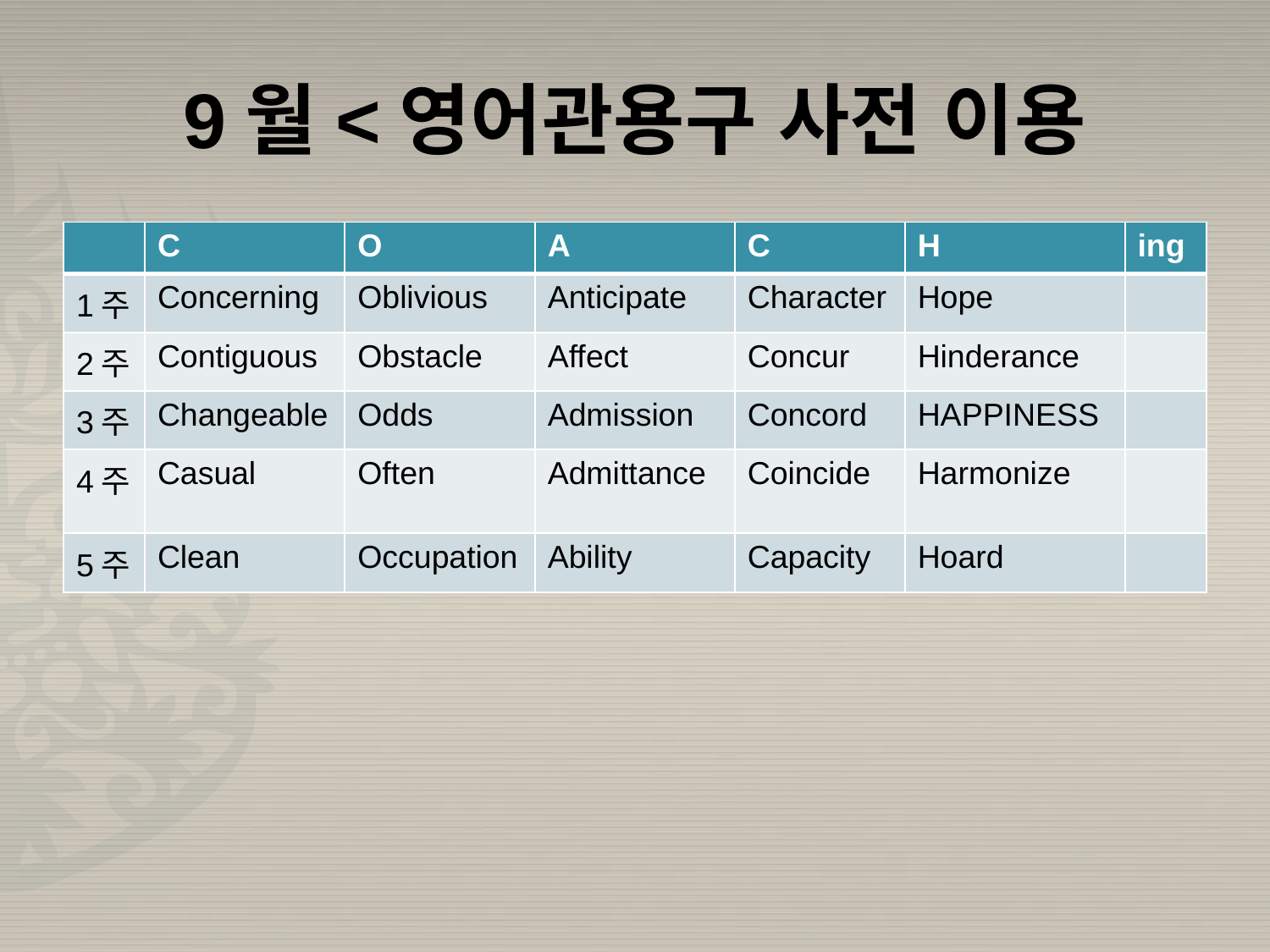

# 9월<영어관용구 사전 이용
|  | C | O | A | C | H | ing |
| --- | --- | --- | --- | --- | --- | --- |
| 1주 | Concerning | Oblivious | Anticipate | Character | Hope |  |
| 2주 | Contiguous | Obstacle | Affect | Concur | Hinderance |  |
| 3주 | Changeable | Odds | Admission | Concord | HAPPINESS |  |
| 4주 | Casual | Often | Admittance | Coincide | Harmonize |  |
| 5주 | Clean | Occupation | Ability | Capacity | Hoard |  |